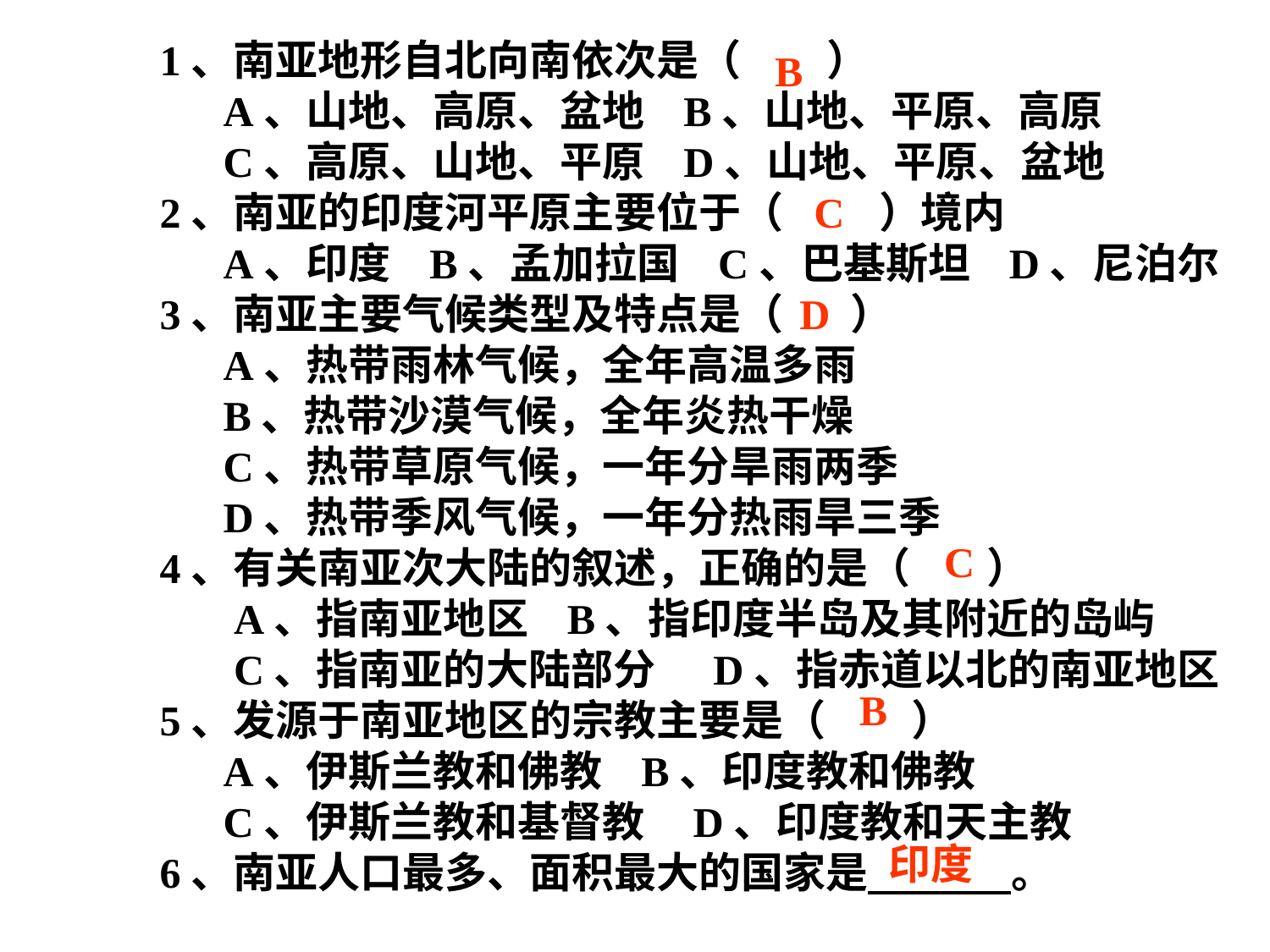

1、南亚地形自北向南依次是（         ）
      A、山地、高原、盆地   B、山地、平原、高原
      C、高原、山地、平原   D、山地、平原、盆地
2、南亚的印度河平原主要位于（          ）境内
      A、印度   B、孟加拉国   C、巴基斯坦   D、尼泊尔
3、南亚主要气候类型及特点是（       ）
      A、热带雨林气候，全年高温多雨
      B、热带沙漠气候，全年炎热干燥
      C、热带草原气候，一年分旱雨两季
      D、热带季风气候，一年分热雨旱三季
4、有关南亚次大陆的叙述，正确的是（        ）
       A、指南亚地区   B、指印度半岛及其附近的岛屿
       C、指南亚的大陆部分     D、指赤道以北的南亚地区
5、发源于南亚地区的宗教主要是（         ）
      A、伊斯兰教和佛教   B、印度教和佛教
      C、伊斯兰教和基督教    D、印度教和天主教
6、南亚人口最多、面积最大的国家是               。
B
C
D
C
B
印度